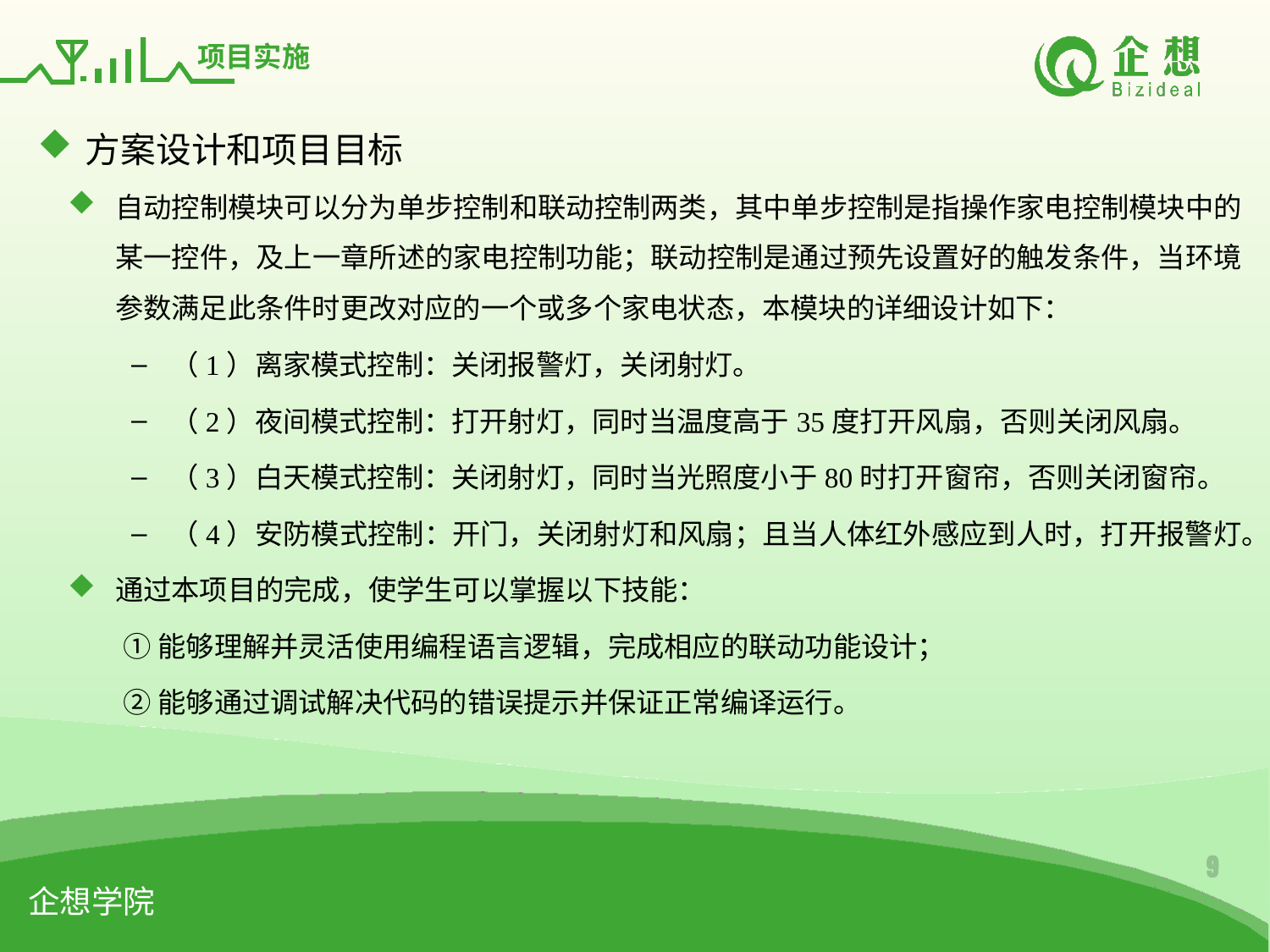

# 项目实施
方案设计和项目目标
自动控制模块可以分为单步控制和联动控制两类，其中单步控制是指操作家电控制模块中的某一控件，及上一章所述的家电控制功能；联动控制是通过预先设置好的触发条件，当环境参数满足此条件时更改对应的一个或多个家电状态，本模块的详细设计如下：
（1）离家模式控制：关闭报警灯，关闭射灯。
（2）夜间模式控制：打开射灯，同时当温度高于35度打开风扇，否则关闭风扇。
（3）白天模式控制：关闭射灯，同时当光照度小于80时打开窗帘，否则关闭窗帘。
（4）安防模式控制：开门，关闭射灯和风扇；且当人体红外感应到人时，打开报警灯。
通过本项目的完成，使学生可以掌握以下技能：
①能够理解并灵活使用编程语言逻辑，完成相应的联动功能设计；
②能够通过调试解决代码的错误提示并保证正常编译运行。

9